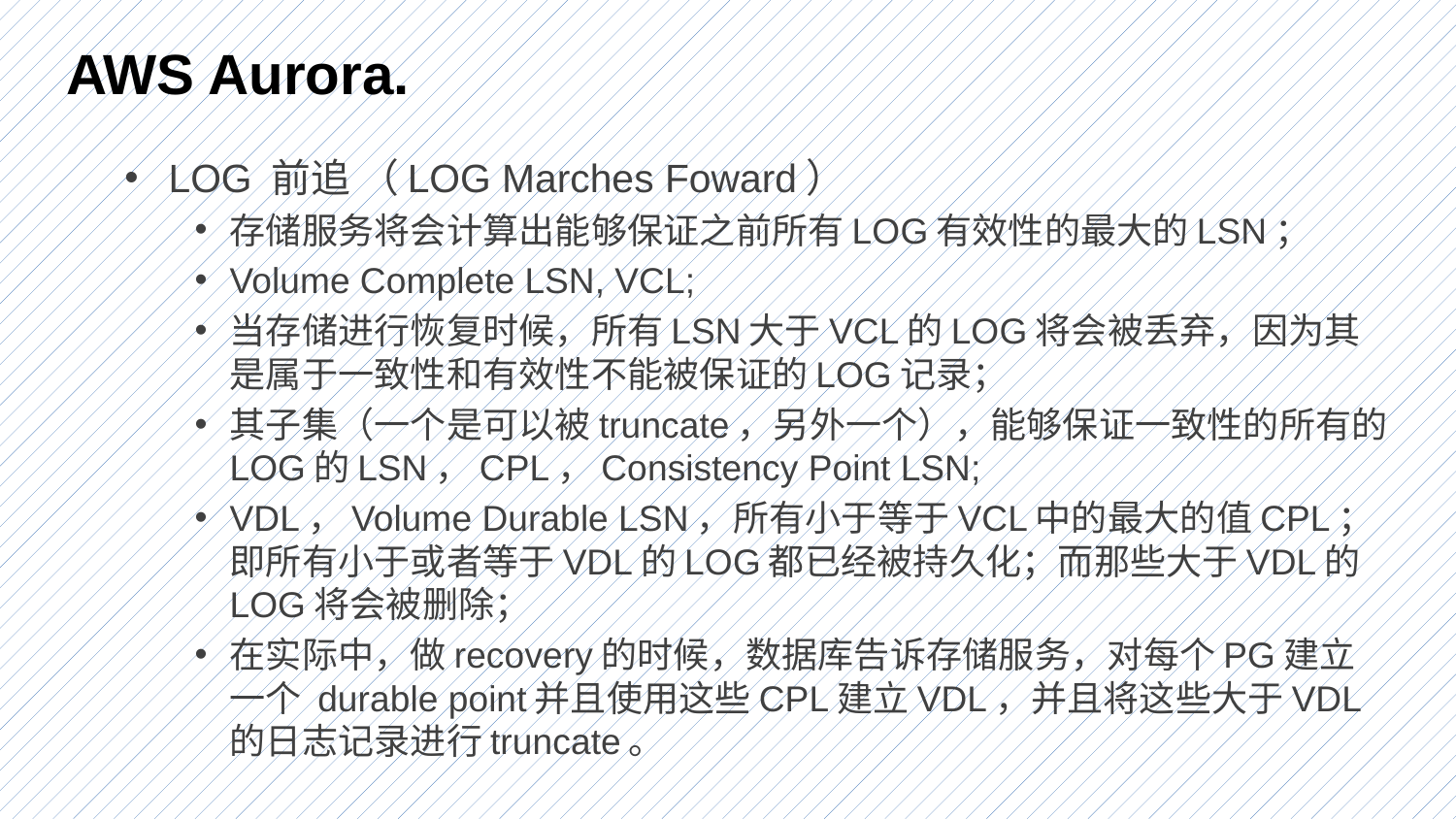

# AWS Aurora.
LOG 前追 （LOG Marches Foward）
存储服务将会计算出能够保证之前所有LOG有效性的最大的LSN；
Volume Complete LSN, VCL;
当存储进行恢复时候，所有LSN大于VCL的LOG将会被丢弃，因为其是属于一致性和有效性不能被保证的LOG记录；
其子集（一个是可以被truncate，另外一个），能够保证一致性的所有的LOG的LSN，CPL，Consistency Point LSN;
VDL，Volume Durable LSN，所有小于等于VCL中的最大的值CPL；即所有小于或者等于VDL的LOG都已经被持久化；而那些大于VDL的LOG将会被删除；
在实际中，做recovery的时候，数据库告诉存储服务，对每个PG建立一个 durable point并且使用这些CPL建立VDL，并且将这些大于VDL的日志记录进行truncate。